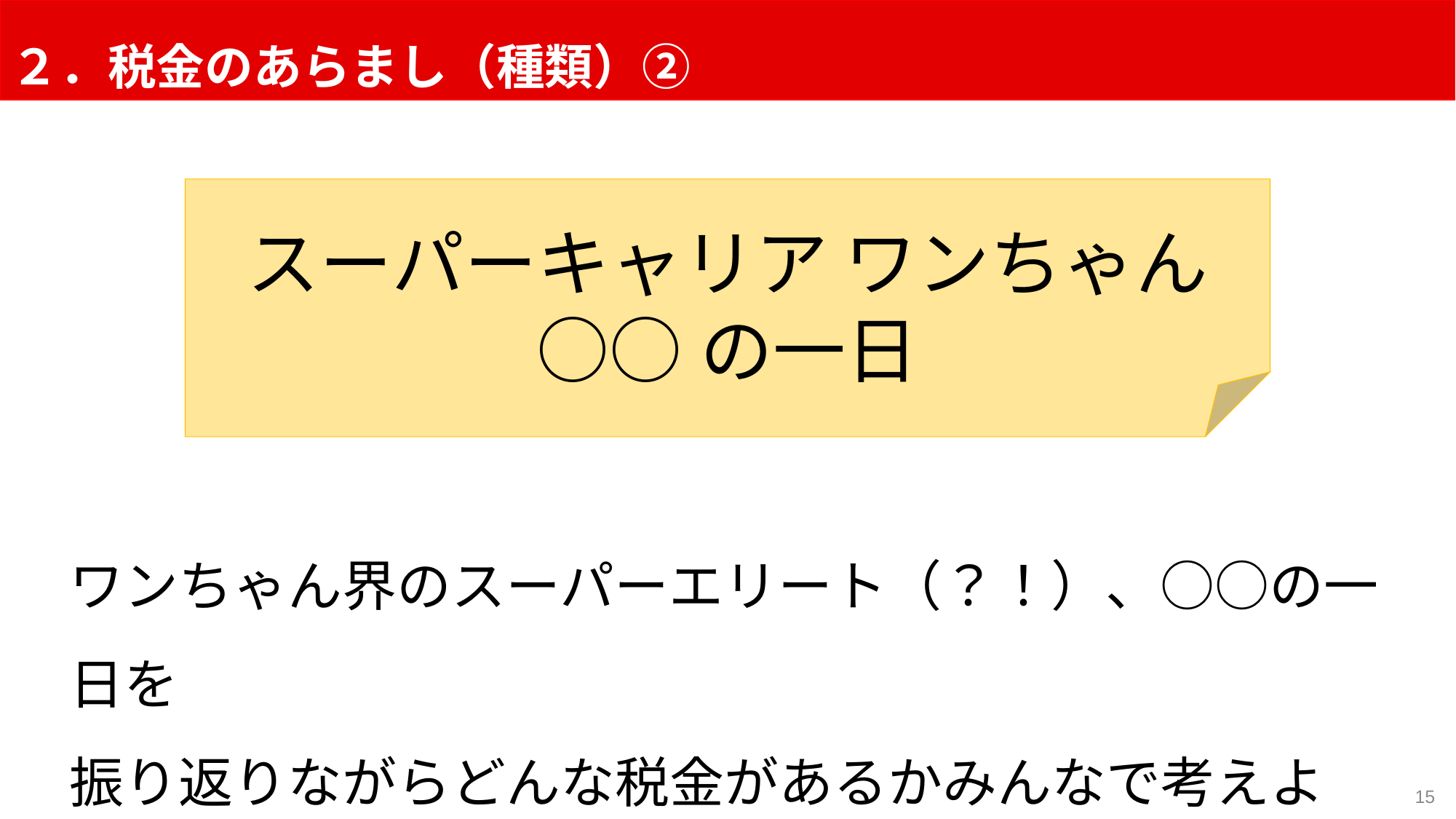

２．税金のあらまし（種類）②

スーパーキャリア ワンちゃん
○○の一日
ワンちゃん界のスーパーエリート（？！）、○○の一日を
振り返りながらどんな税金があるかみんなで考えよう！！
15